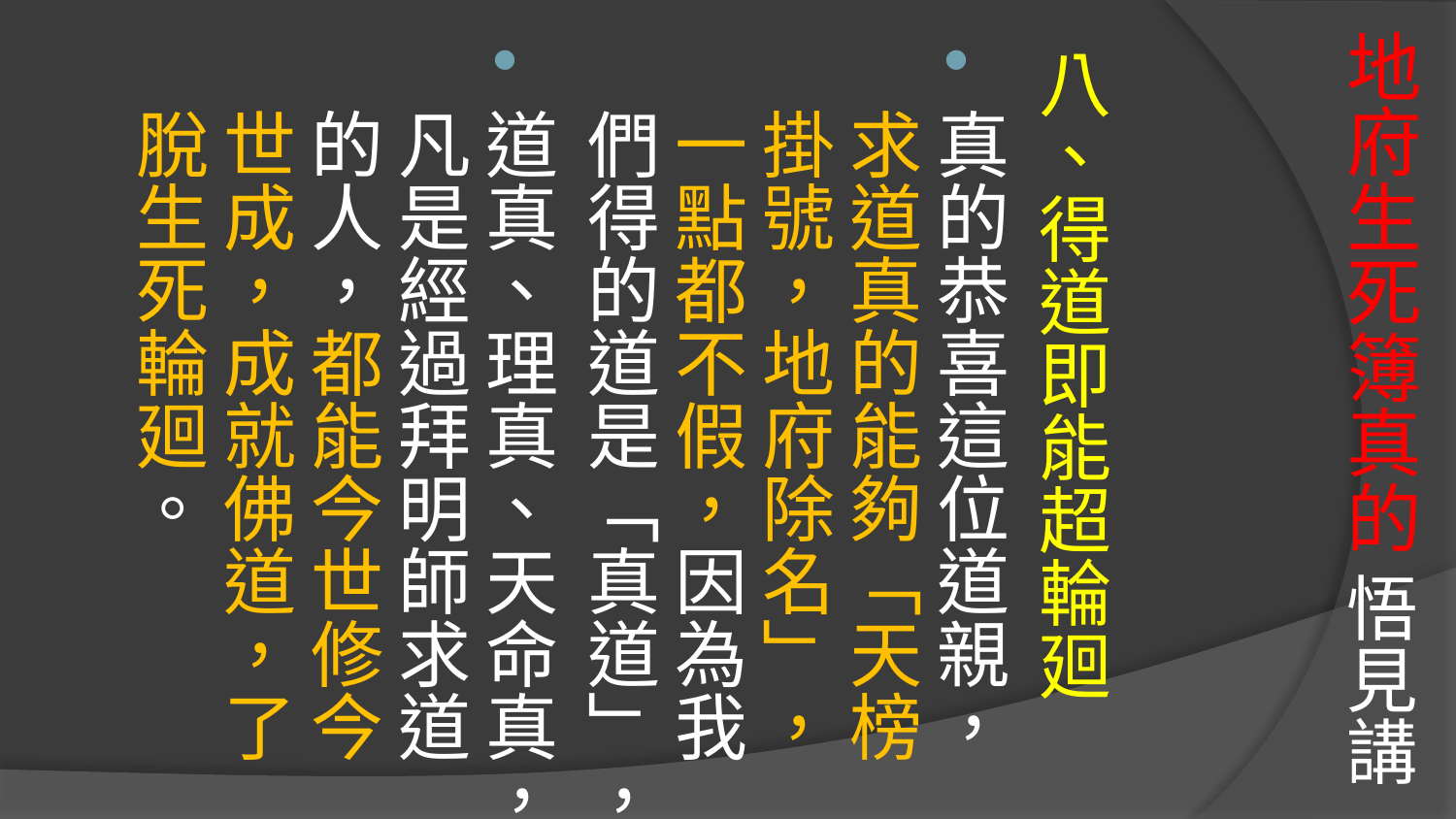

# 地府生死簿真的 悟見講
八、得道即能超輪廻
真的恭喜這位道親，求道真的能夠「天榜掛號，地府除名」，一點都不假，因為我們得的道是「真道」，
道真、理真、天命真，凡是經過拜明師求道的人，都能今世修今世成，成就佛道，了脫生死輪廻。